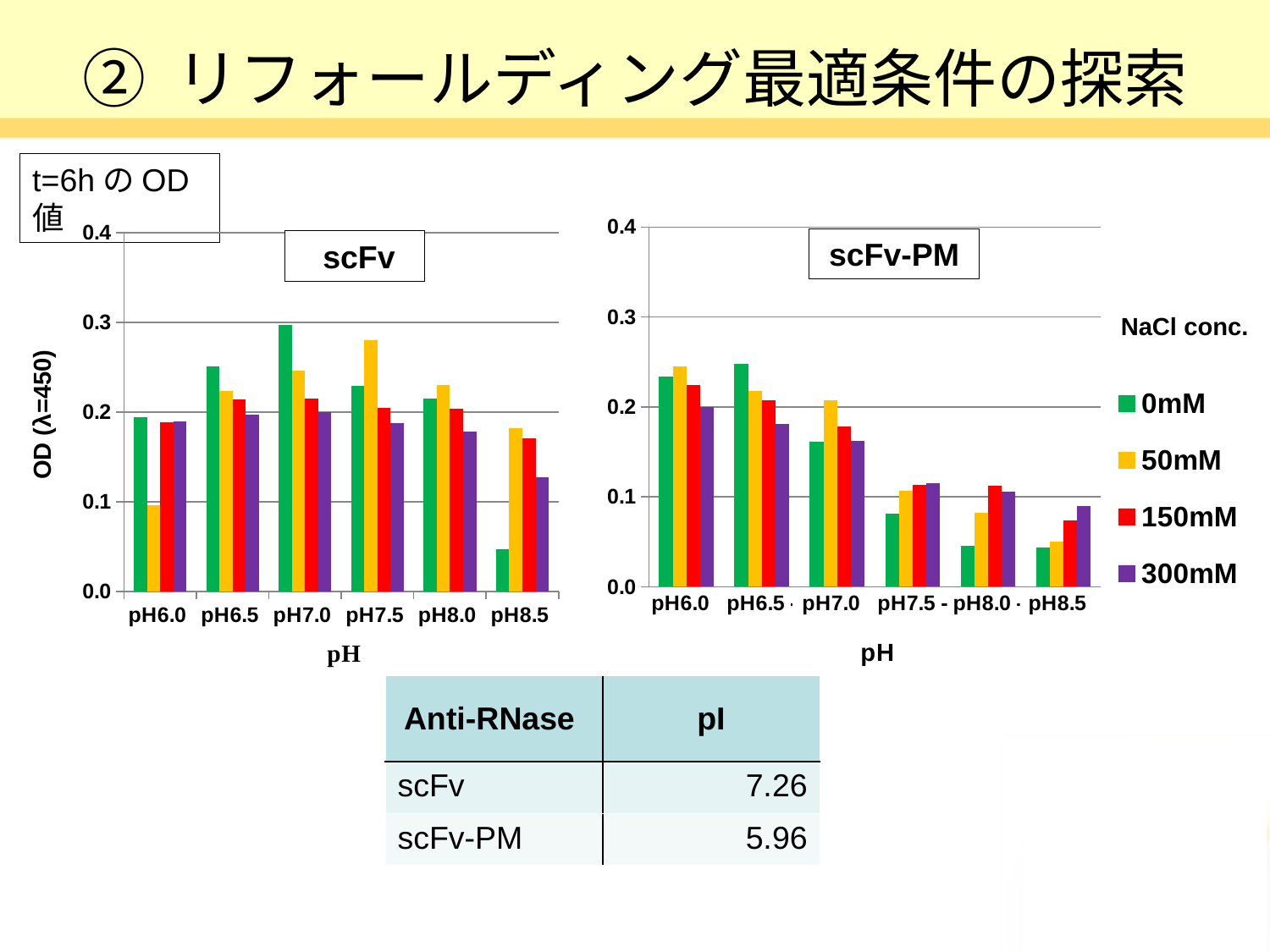

# ② リフォールディング最適条件の探索
t=6hのOD値

### Chart

| Category | 0mM | 50mM | 150mM | 300mM |
|---|---|---|---|---|
| pH6.0  | 0.194 | 0.096 | 0.189 | 0.19 |
| pH6.5  | 0.251 | 0.224 | 0.214 | 0.197 |
| pH7.0  | 0.297 | 0.246 | 0.215 | 0.2 |
| pH7.5  | 0.229 | 0.28 | 0.205 | 0.188 |
| pH8.0  | 0.215 | 0.23 | 0.204 | 0.178 |
| pH8.5  | 0.047 | 0.182 | 0.171 | 0.127 |

### Chart

| Category | 0mM | 50mM | 150mM | 300mM |
|---|---|---|---|---|
| pH6.0 - | 0.234 | 0.245 | 0.224 | 0.2 |
| pH6.5 - | 0.248 | 0.218 | 0.207 | 0.181 |
| pH7.0 - | 0.161 | 0.207 | 0.178 | 0.162 |
| pH7.5 - | 0.081 | 0.107 | 0.113 | 0.115 |
| pH8.0 - | 0.046 | 0.082 | 0.112 | 0.106 |
| pH8.5 - | 0.044 | 0.05 | 0.074 | 0.09 |
scFv-PM
 scFv
NaCl conc.
OD (λ=450)
| Anti-RNase | pI |
| --- | --- |
| scFv | 7.26 |
| scFv-PM | 5.96 |